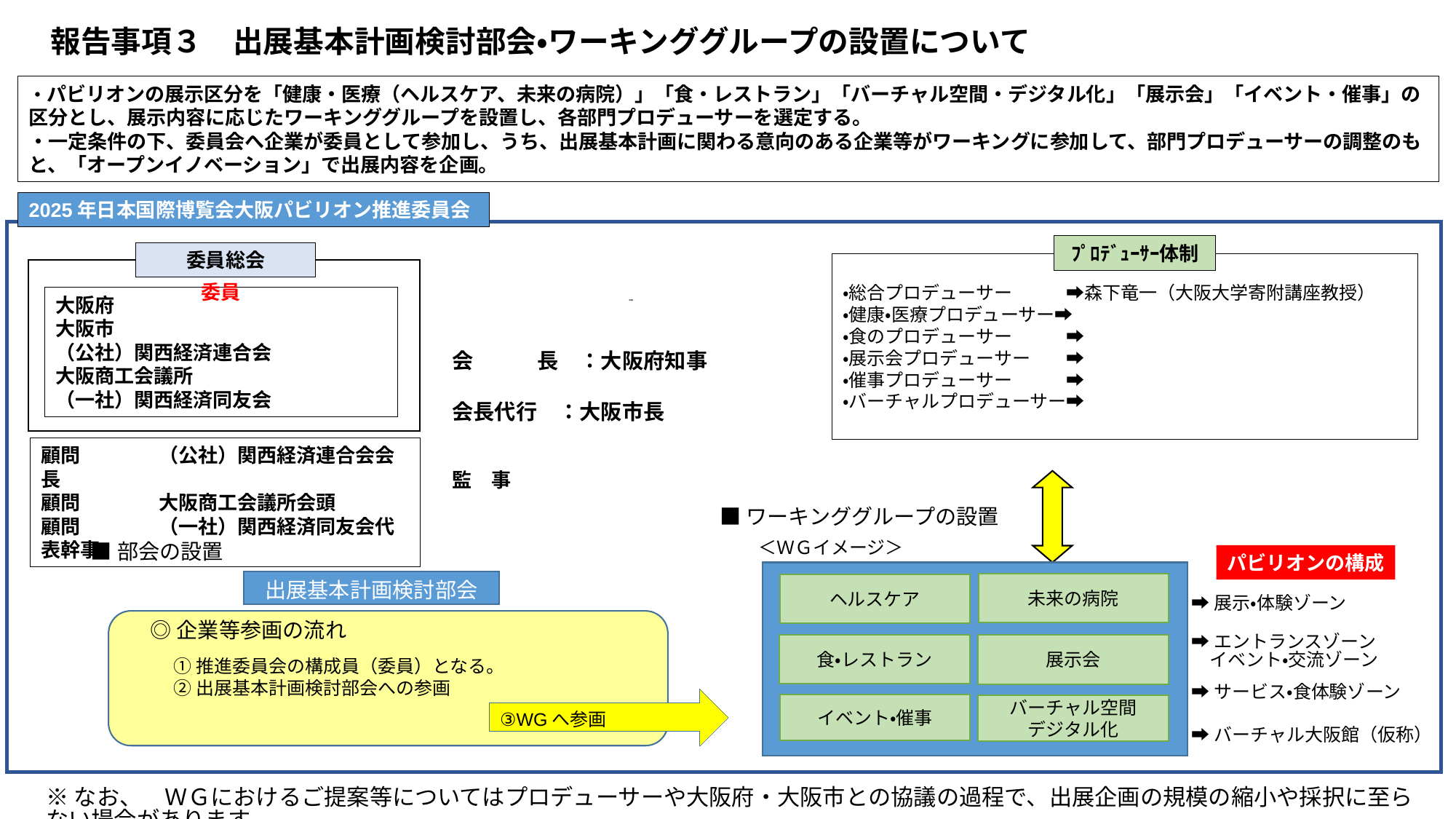

報告事項３　出展基本計画検討部会・ワーキンググループの設置について
・パビリオンの展示区分を「健康・医療（ヘルスケア、未来の病院）」「食・レストラン」「バーチャル空間・デジタル化」「展示会」「イベント・催事」の区分とし、展示内容に応じたワーキンググループを設置し、各部門プロデューサーを選定する。
・一定条件の下、委員会へ企業が委員として参加し、うち、出展基本計画に関わる意向のある企業等がワーキングに参加して、部門プロデューサーの調整のもと、「オープンイノベーション」で出展内容を企画。
2025年日本国際博覧会大阪パビリオン推進委員会

ﾌﾟﾛﾃﾞｭｰｻｰ体制
委員総会

・総合プロデューサー　　　➡森下竜一（大阪大学寄附講座教授）
・健康・医療プロデューサー➡
・食のプロデューサー　　　➡
・展示会プロデューサー　　➡
・催事プロデューサー　　　➡
・バーチャルプロデューサー➡

委員
大阪府
大阪市
（公社）関西経済連合会
大阪商工会議所
（一社）関西経済同友会
幹事会

会　　　長　：大阪府知事

会長代行　：大阪市長

監　事
顧問　　　　（公社）関西経済連合会会長
顧問　　　　大阪商工会議所会頭
顧問　　　　（一社）関西経済同友会代表幹事

■ワーキンググループの設置
＜ＷＧイメージ＞
■部会の設置
パビリオンの構成

出展基本計画検討部会
未来の病院
ヘルスケア
➡展示・体験ゾーン

◎企業等参画の流れ
➡エントランスゾーン
　イベント・交流ゾーン
食・レストラン
展示会
①推進委員会の構成員（委員）となる。
②出展基本計画検討部会への参画

➡サービス・食体験ゾーン
③WGへ参画
イベント・催事
バーチャル空間
デジタル化
➡バーチャル大阪館（仮称）
※なお、　ＷＧにおけるご提案等についてはプロデューサーや大阪府・大阪市との協議の過程で、出展企画の規模の縮小や採択に至らない場合があります。